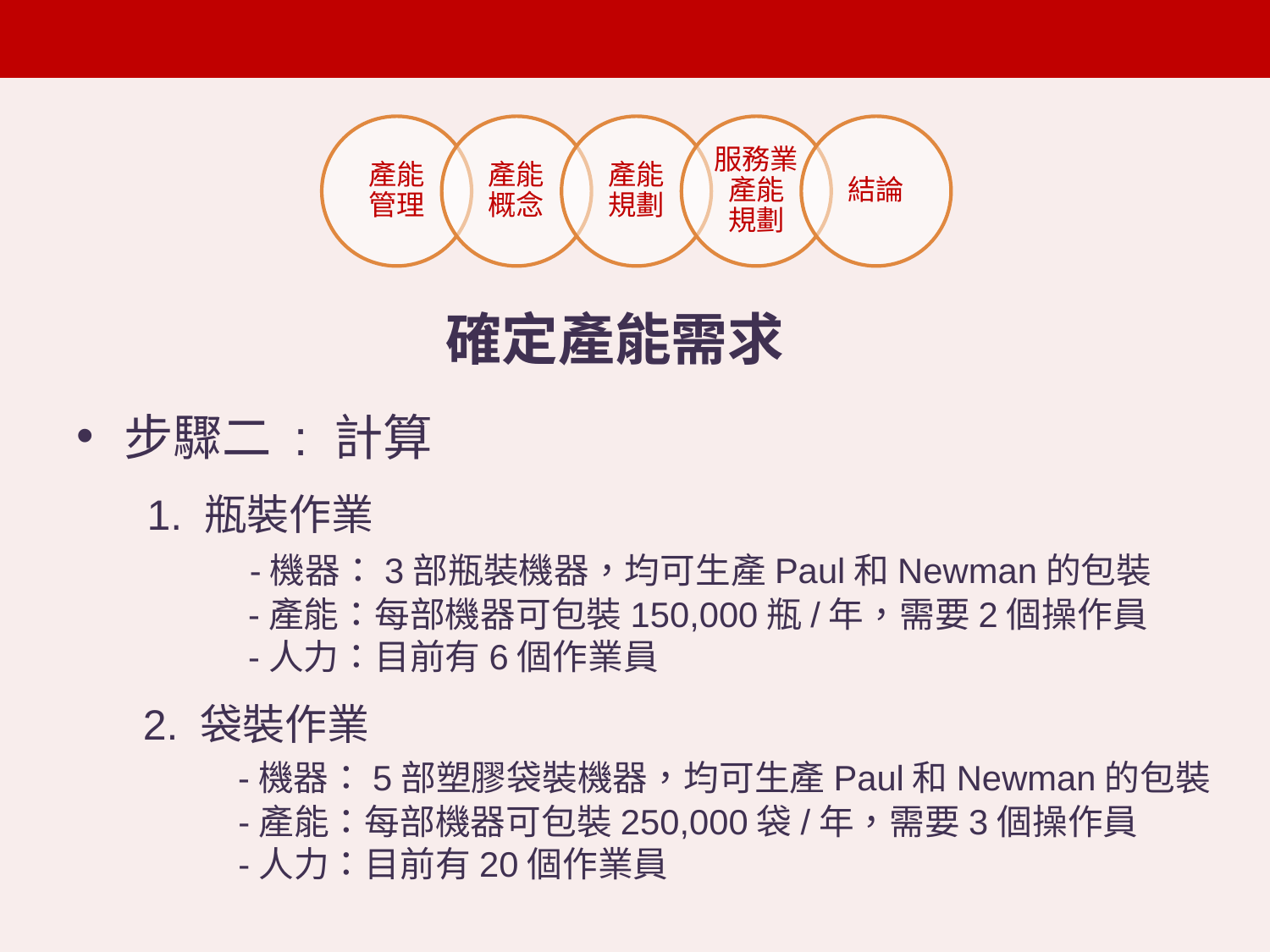

產能
管理
產能
概念
產能
規劃
服務業產能
規劃
結論
                            確定產能需求

步驟二 : 計算

 1. 瓶裝作業
          -機器：3部瓶裝機器，均可生產Paul和Newman的包裝
            -產能：每部機器可包裝150,000瓶/年，需要2個操作員
            -人力：目前有6個作業員

 2. 袋裝作業
         -機器：5部塑膠袋裝機器，均可生產Paul和Newman的包裝
           -產能：每部機器可包裝250,000袋/年，需要3個操作員
           -人力：目前有20個作業員